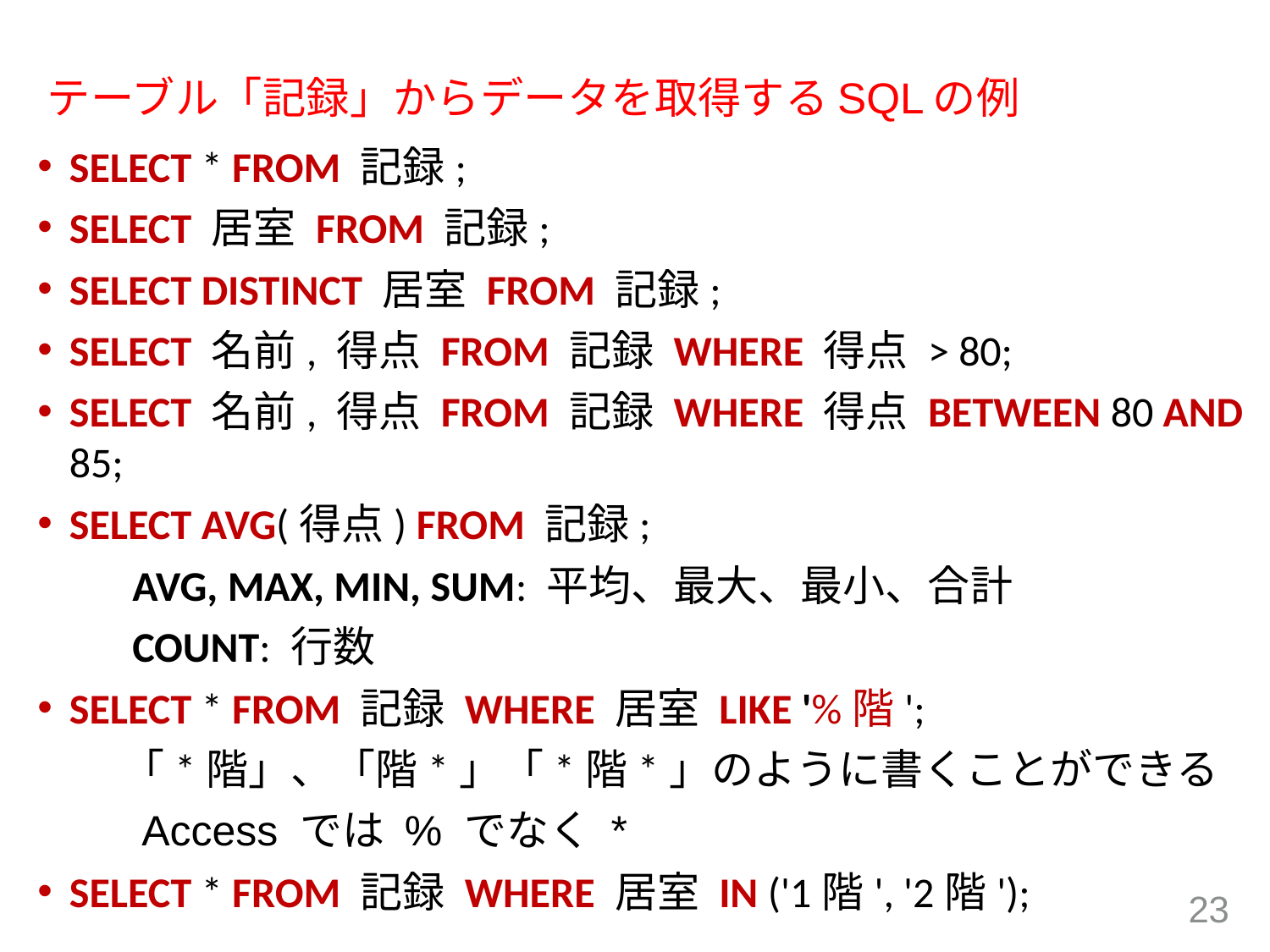

テーブル「記録」からデータを取得するSQLの例
SELECT * FROM 記録;
SELECT 居室 FROM 記録;
SELECT DISTINCT 居室 FROM 記録;
SELECT 名前, 得点 FROM 記録 WHERE 得点 > 80;
SELECT 名前, 得点 FROM 記録 WHERE 得点 BETWEEN 80 AND 85;
SELECT AVG(得点) FROM 記録;
　　AVG, MAX, MIN, SUM: 平均、最大、最小、合計
　　COUNT: 行数
SELECT * FROM 記録 WHERE 居室 LIKE '%階';
　　「*階」、「階*」「*階*」のように書くことができる
　　 Access では % でなく *
SELECT * FROM 記録 WHERE 居室 IN ('1階', '2階');
23